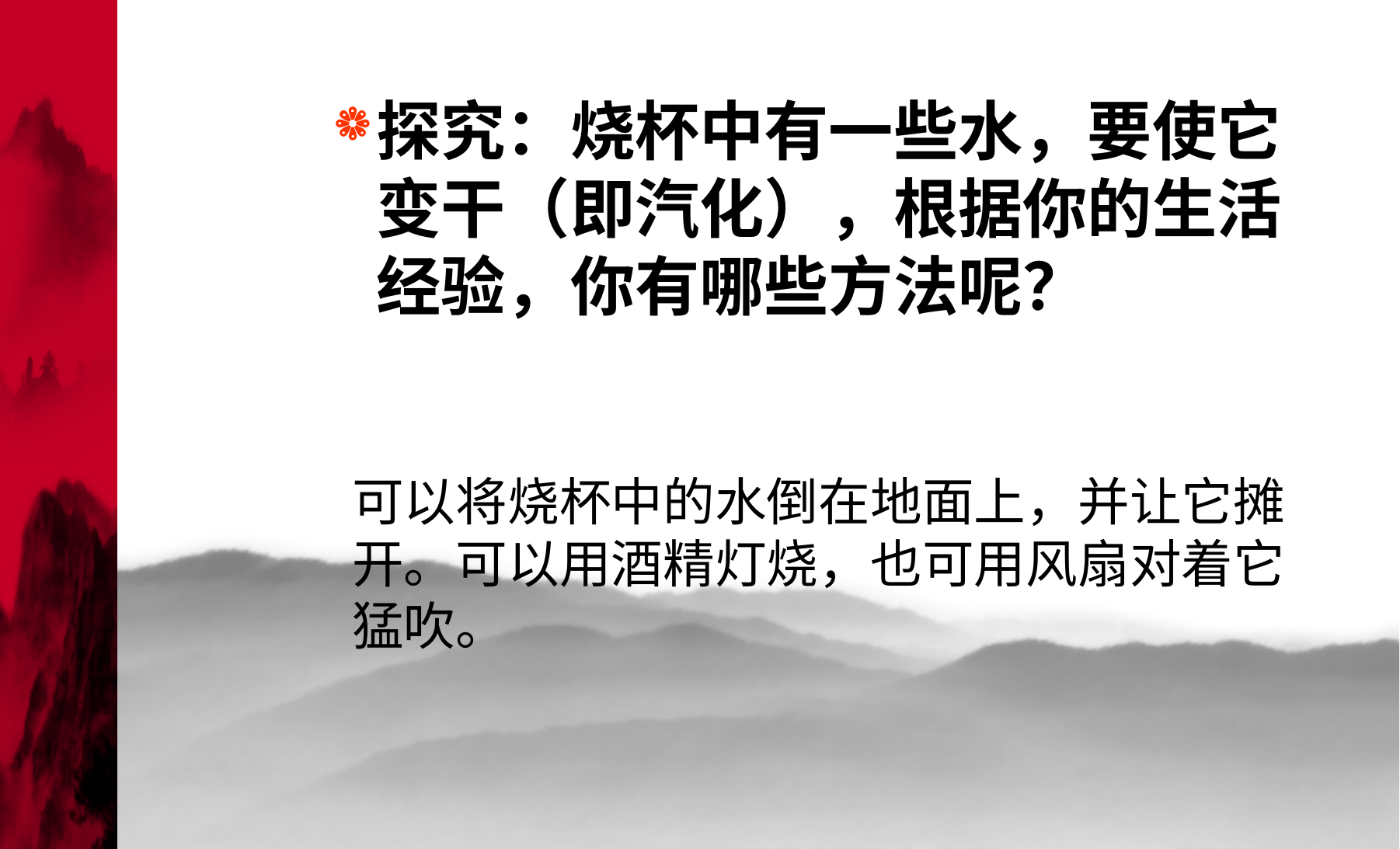

探究：烧杯中有一些水，要使它变干（即汽化），根据你的生活经验，你有哪些方法呢？
可以将烧杯中的水倒在地面上，并让它摊开。可以用酒精灯烧，也可用风扇对着它猛吹。